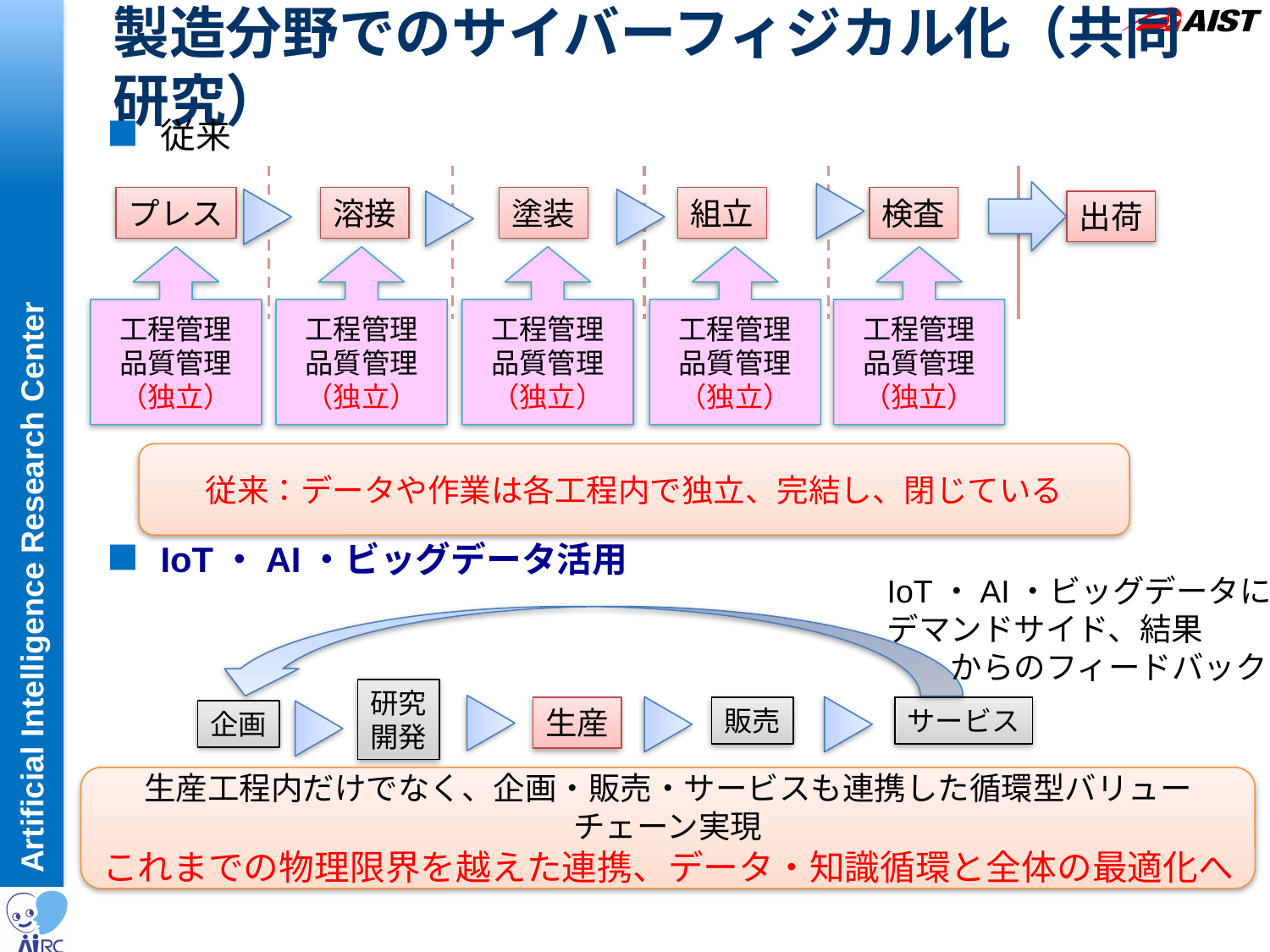

# 製造分野でのサイバーフィジカル化（共同研究）
従来

IoT・AI・ビッグデータ活用

プレス
溶接
塗装
組立
検査
出荷

工程管理
品質管理
（独立）
工程管理
品質管理
（独立）
工程管理
品質管理
（独立）
工程管理
品質管理
（独立）
工程管理
品質管理
（独立）
従来：データや作業は各工程内で独立、完結し、閉じている
IoT・AI・ビッグデータによる
デマンドサイド、結果
　　からのフィードバック

研究
開発
生産
販売
サービス

企画

生産工程内だけでなく、企画・販売・サービスも連携した循環型バリューチェーン実現
これまでの物理限界を越えた連携、データ・知識循環と全体の最適化へ